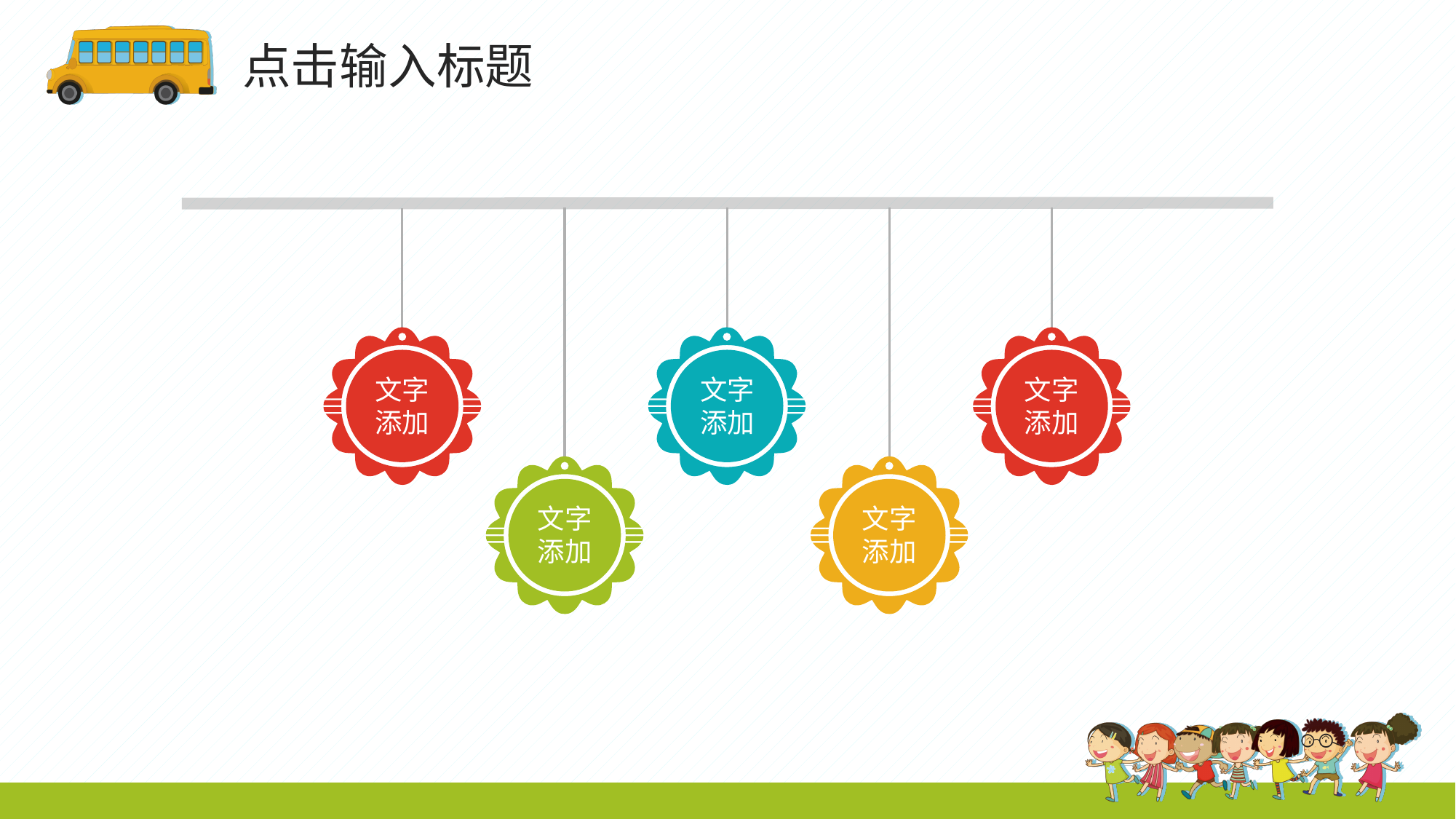

点击输入标题

文字
添加

文字
添加

文字
添加

文字
添加

文字
添加